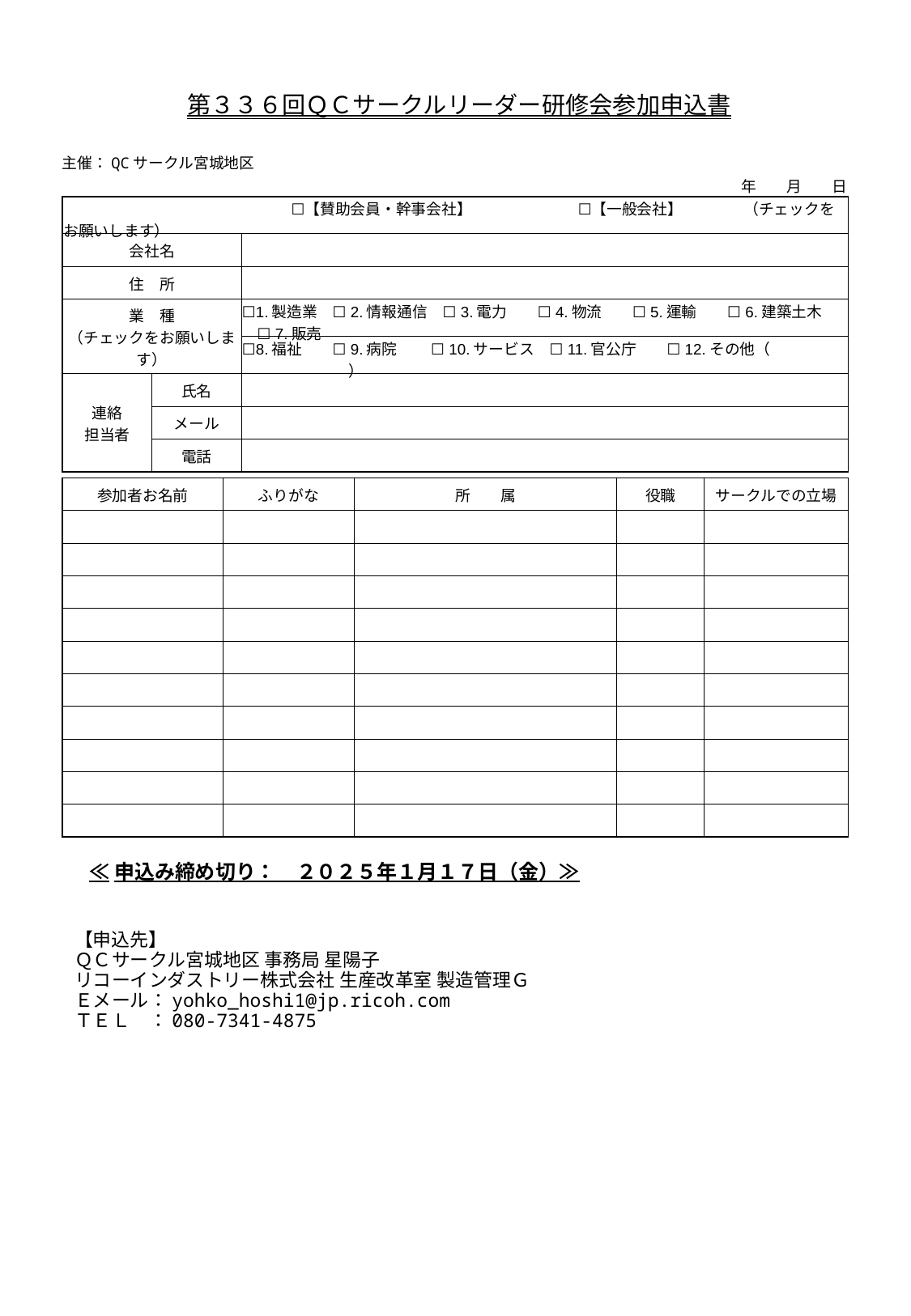

第３３６回ＱＣサークルリーダー研修会参加申込書
主催：QCサークル宮城地区
|  |  |  |  |  |  |  |  |  |  | 年　　月　　日 |
| --- | --- | --- | --- | --- | --- | --- | --- | --- | --- | --- |
| ☐【賛助会員・幹事会社】　　　　　　　☐【一般会社】　　　　（チェックをお願いします） |  |  |  |  |  |  |  |  |  |  |
| 会社名 |  |  |  |  |  |  |  |  |  |  |
| 住　所 |  |  |  |  |  |  |  |  |  |  |
| 業　種 （チェックをお願いします） |  |  |  | ☐1.製造業　☐2.情報通信　☐3.電力　　☐4.物流　　☐5.運輸　　☐6.建築土木　　☐7.販売 |  |  |  |  |  |  |
|  |  |  |  | ☐8.福祉　　☐9.病院　 　☐10.サービス　☐11.官公庁　　☐12.その他（　　　　　　　　　　　　） |  |  |  |  |  |  |
| 連絡 担当者 |  | 氏名 |  |  |  |  |  |  |  |  |
|  |  | メール |  |  |  |  |  |  |  |  |
|  |  | 電話 |  |  |  |  |  |  |  |  |
| 参加者お名前 | ふりがな | 所　　属 | 役職 | サークルでの立場 |
| --- | --- | --- | --- | --- |
|  |  |  |  |  |
|  |  |  |  |  |
|  |  |  |  |  |
|  |  |  |  |  |
|  |  |  |  |  |
|  |  |  |  |  |
|  |  |  |  |  |
|  |  |  |  |  |
|  |  |  |  |  |
|  |  |  |  |  |
≪申込み締め切り：　２０２５年１月１７日（金）≫
【申込先】
ＱＣサークル宮城地区 事務局 星陽子
リコーインダストリー株式会社 生産改革室 製造管理Ｇ
Ｅメール：yohko_hoshi1@jp.ricoh.com
ＴＥＬ　：080-7341-4875